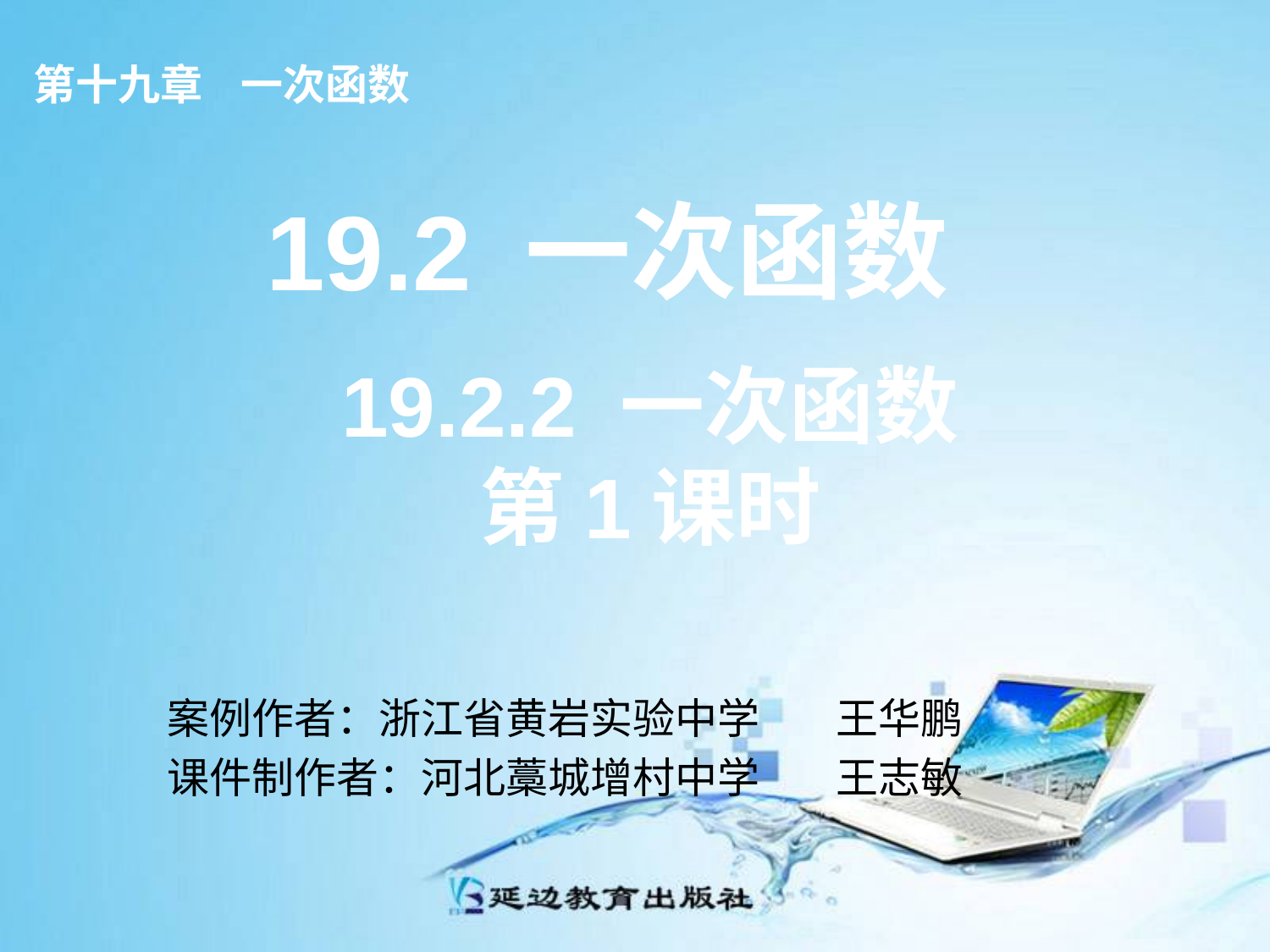

第十九章    一次函数
| 19.2 一次函数 |
| --- |
19.2.2 一次函数
第1课时
案例作者：浙江省黄岩实验中学        王华鹏
课件制作者：河北藁城增村中学        王志敏